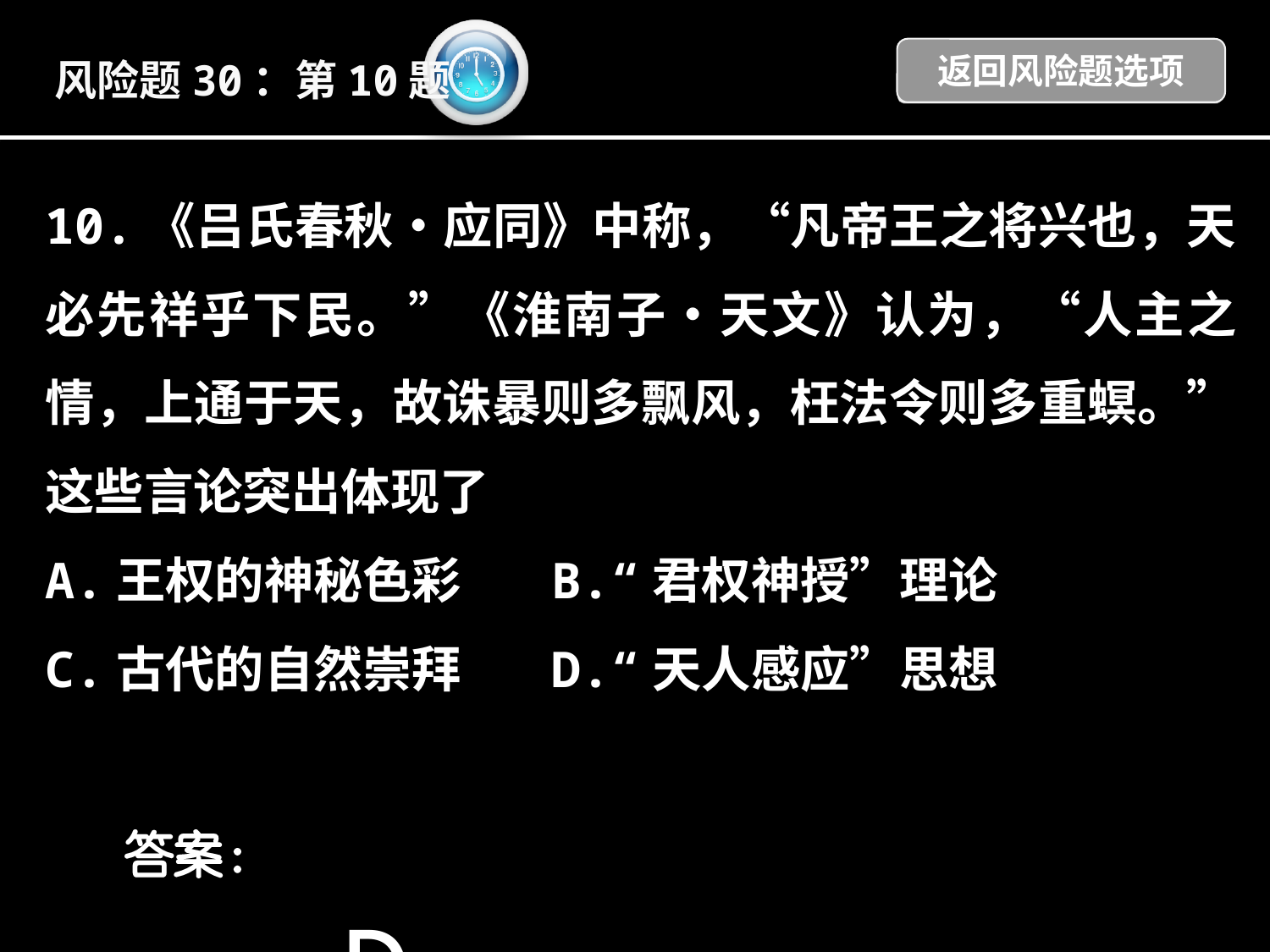

返回风险题选项
风险题30：第10题
10.《吕氏春秋•应同》中称，“凡帝王之将兴也，天必先祥乎下民。”《淮南子•天文》认为，“人主之情，上通于天，故诛暴则多飘风，枉法令则多重螟。”这些言论突出体现了
A.王权的神秘色彩       B.“君权神授”理论
C.古代的自然崇拜       D.“天人感应”思想
              D